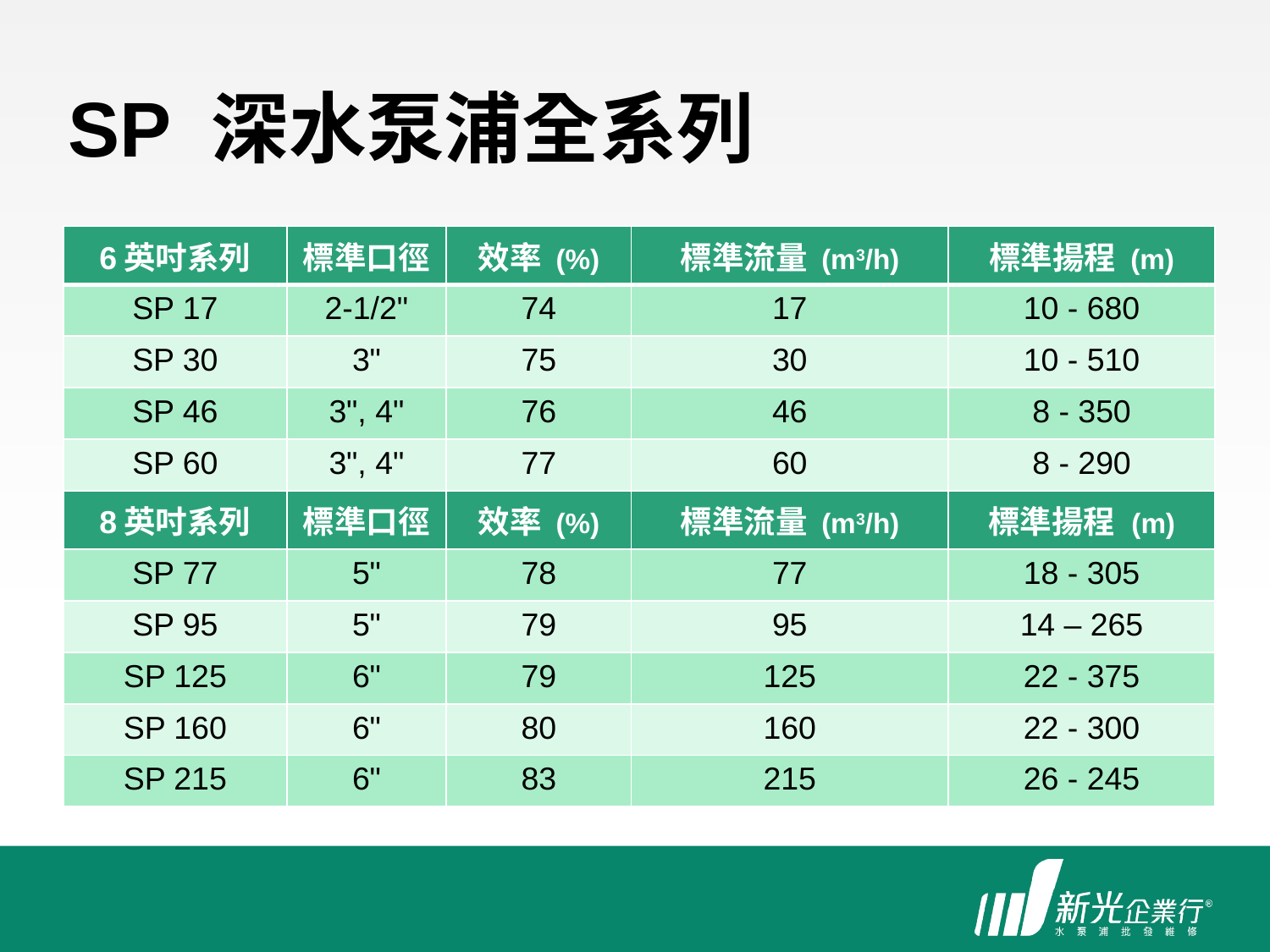

# SP 深水泵浦全系列
| 6英吋系列 | 標準口徑 | 效率 (%) | 標準流量 (m3/h) | 標準揚程 (m) |
| --- | --- | --- | --- | --- |
| SP 17 | 2-1/2" | 74 | 17 | 10 - 680 |
| SP 30 | 3" | 75 | 30 | 10 - 510 |
| SP 46 | 3", 4" | 76 | 46 | 8 - 350 |
| SP 60 | 3", 4" | 77 | 60 | 8 - 290 |
| 8英吋系列 | 標準口徑 | 效率 (%) | 標準流量 (m3/h) | 標準揚程 (m) |
| SP 77 | 5" | 78 | 77 | 18 - 305 |
| SP 95 | 5" | 79 | 95 | 14 – 265 |
| SP 125 | 6" | 79 | 125 | 22 - 375 |
| SP 160 | 6" | 80 | 160 | 22 - 300 |
| SP 215 | 6" | 83 | 215 | 26 - 245 |